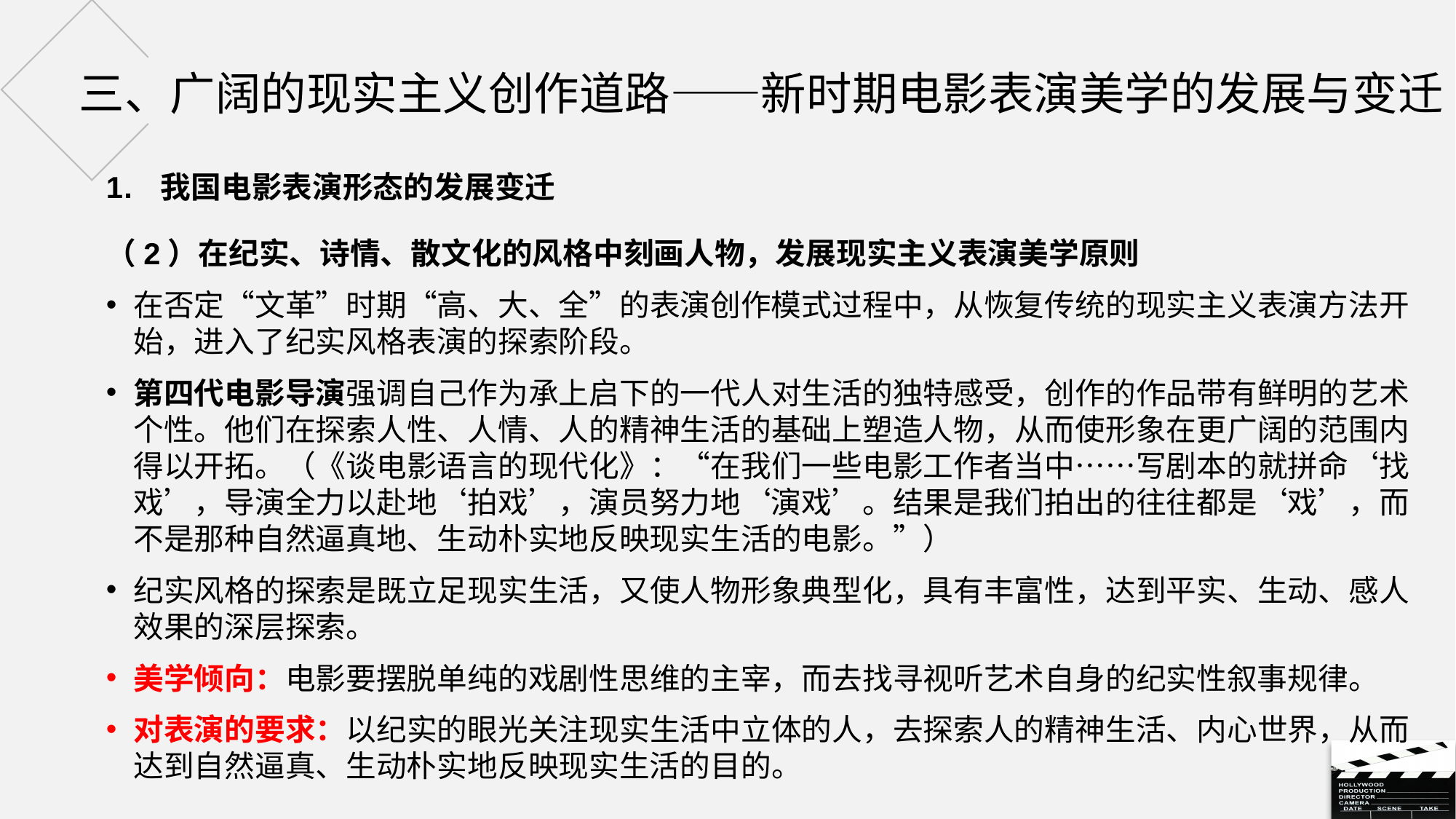

# 三、广阔的现实主义创作道路——新时期电影表演美学的发展与变迁
我国电影表演形态的发展变迁
（2）在纪实、诗情、散文化的风格中刻画人物，发展现实主义表演美学原则
在否定“文革”时期“高、大、全”的表演创作模式过程中，从恢复传统的现实主义表演方法开始，进入了纪实风格表演的探索阶段。
第四代电影导演强调自己作为承上启下的一代人对生活的独特感受，创作的作品带有鲜明的艺术个性。他们在探索人性、人情、人的精神生活的基础上塑造人物，从而使形象在更广阔的范围内得以开拓。（《谈电影语言的现代化》：“在我们一些电影工作者当中……写剧本的就拼命‘找戏’，导演全力以赴地‘拍戏’，演员努力地‘演戏’。结果是我们拍出的往往都是‘戏’，而不是那种自然逼真地、生动朴实地反映现实生活的电影。”）
纪实风格的探索是既立足现实生活，又使人物形象典型化，具有丰富性，达到平实、生动、感人效果的深层探索。
美学倾向：电影要摆脱单纯的戏剧性思维的主宰，而去找寻视听艺术自身的纪实性叙事规律。
对表演的要求：以纪实的眼光关注现实生活中立体的人，去探索人的精神生活、内心世界，从而达到自然逼真、生动朴实地反映现实生活的目的。